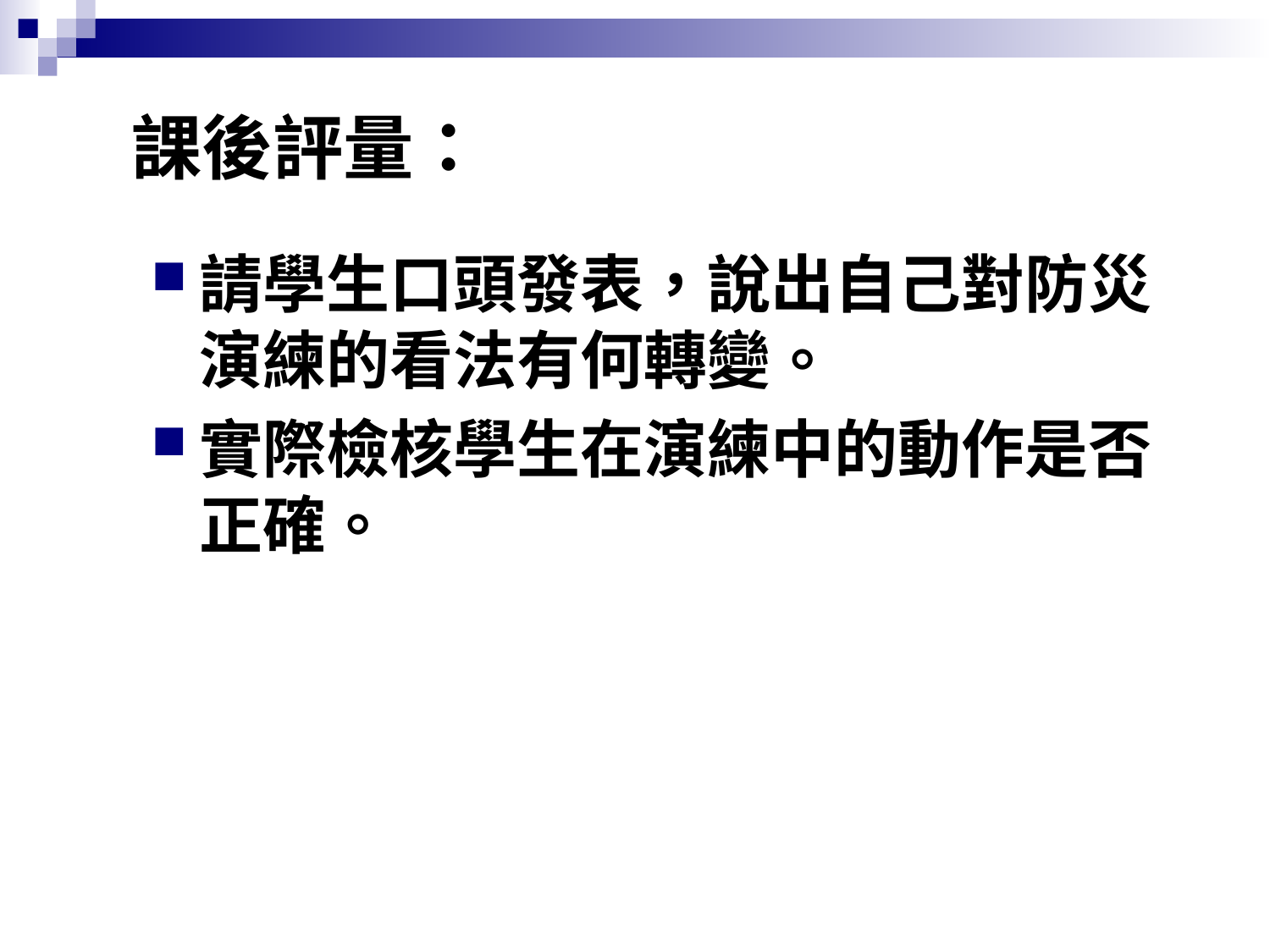

# 課後評量：
請學生口頭發表，說出自己對防災演練的看法有何轉變。
實際檢核學生在演練中的動作是否正確。